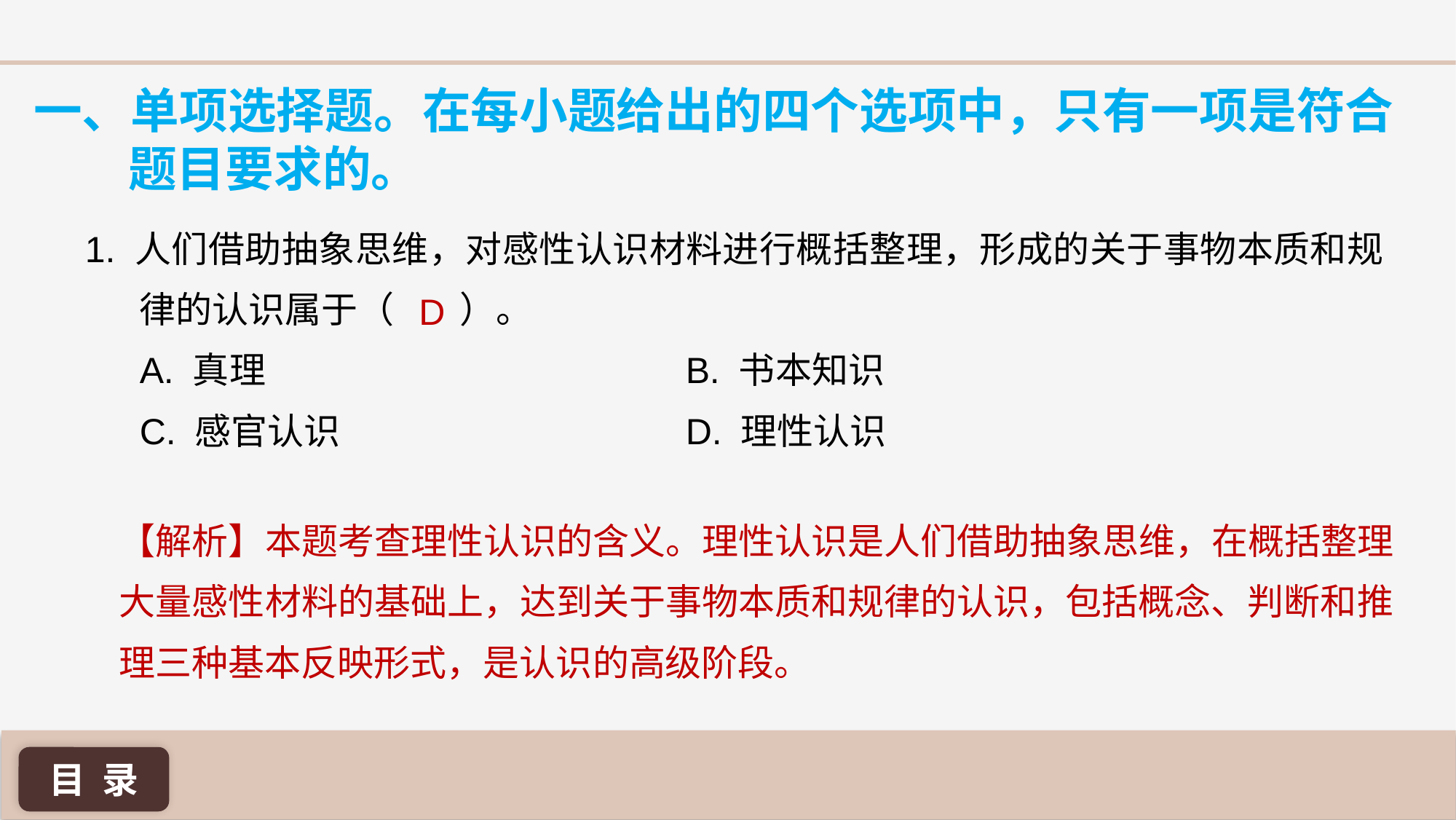

一、单项选择题。在每小题给出的四个选项中，只有一项是符合题目要求的。
1. 人们借助抽象思维，对感性认识材料进行概括整理，形成的关于事物本质和规律的认识属于（        ）。
A. 真理 				B. 书本知识
C. 感官认识 				D. 理性认识
D
【解析】本题考查理性认识的含义。理性认识是人们借助抽象思维，在概括整理大量感性材料的基础上，达到关于事物本质和规律的认识，包括概念、判断和推理三种基本反映形式，是认识的高级阶段。